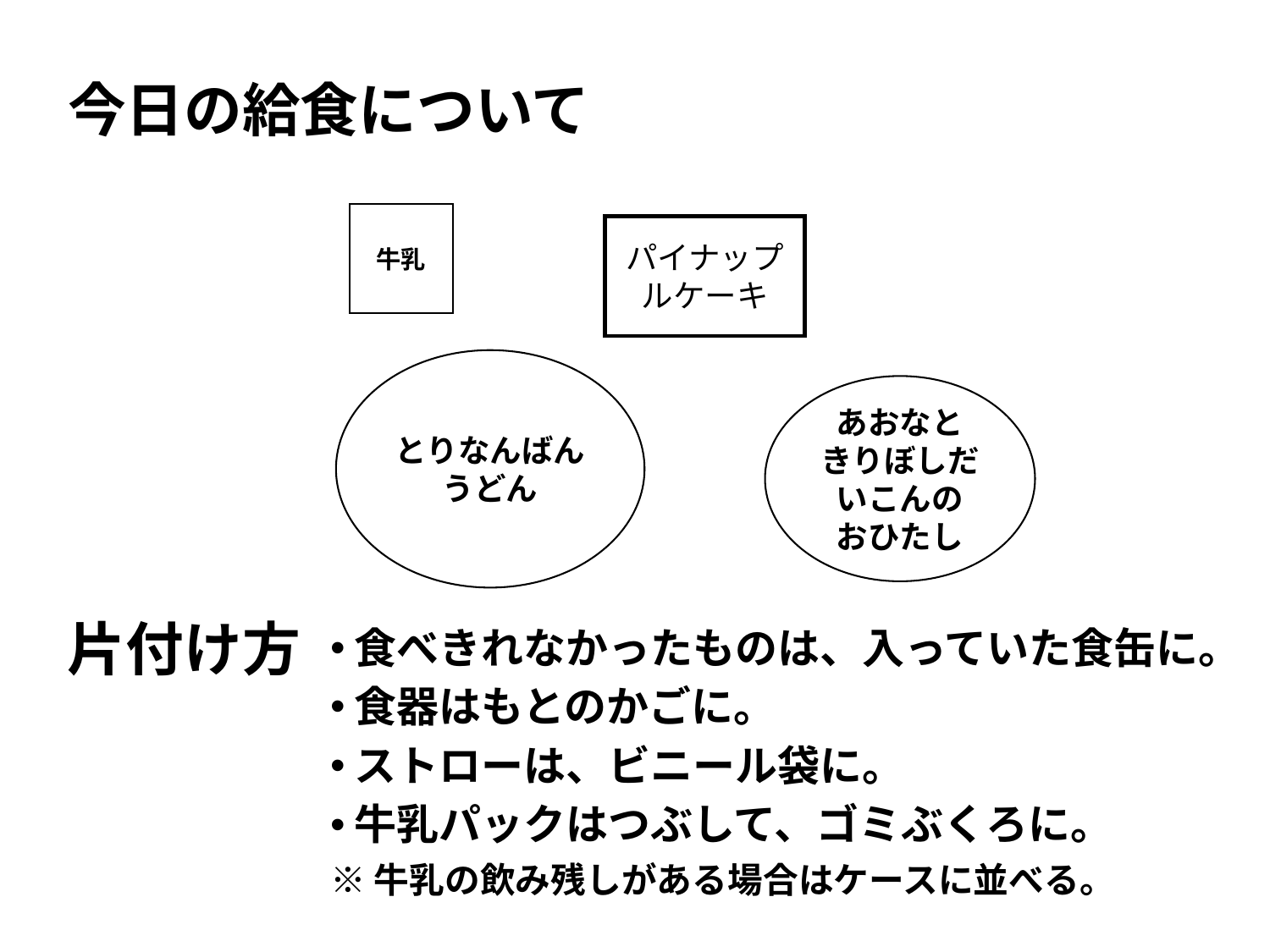

# 今日の給食について

牛乳
パイナップルケーキ
とりなんばんうどん
あおなと
きりぼしだいこんの
おひたし
片付け方
食べきれなかったものは、入っていた食缶に。
食器はもとのかごに。
ストローは、ビニール袋に。
牛乳パックはつぶして、ゴミぶくろに。
※牛乳の飲み残しがある場合はケースに並べる。